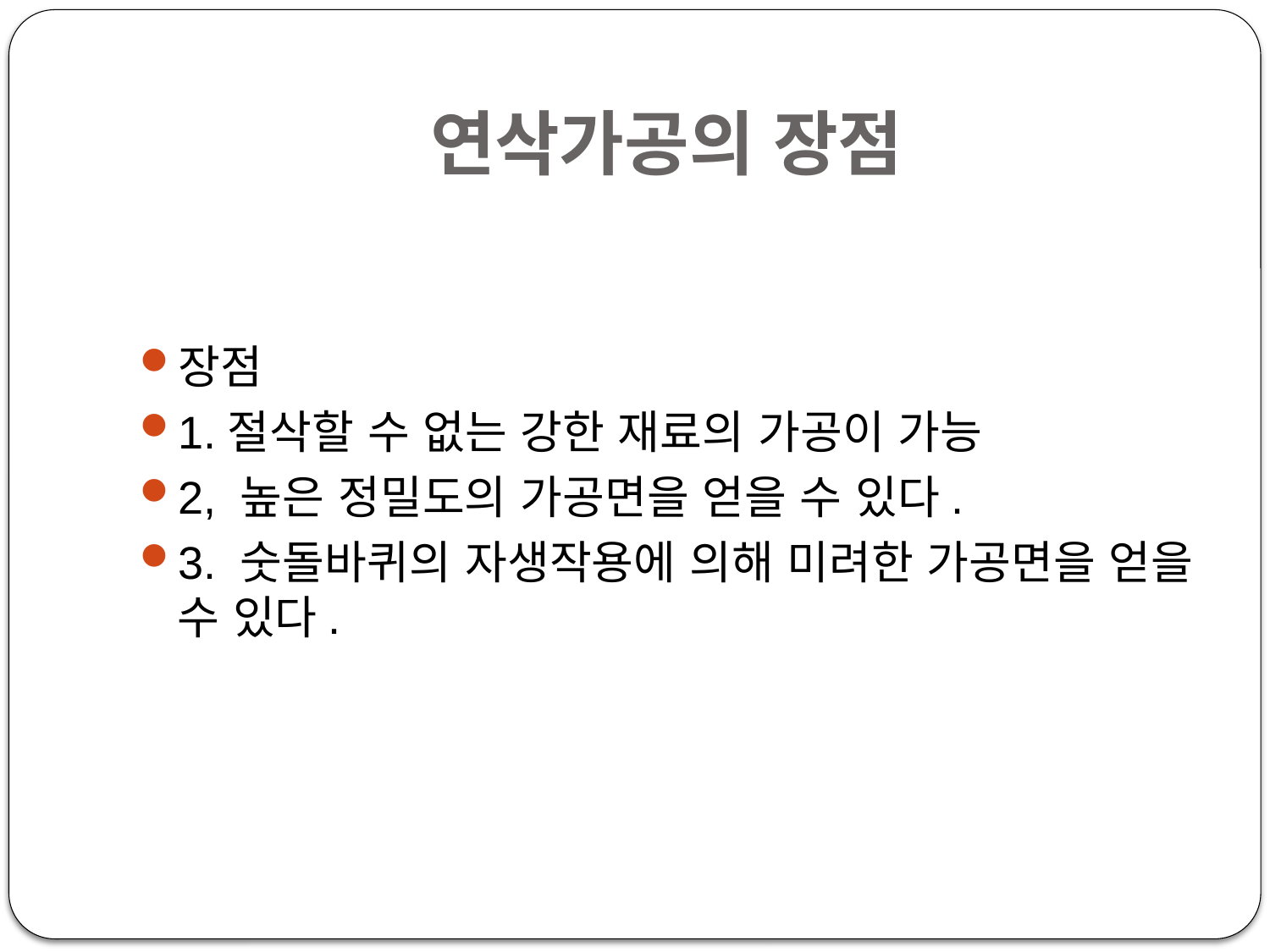

# 연삭가공의 장점

장점
1.절삭할 수 없는 강한 재료의 가공이 가능
2, 높은 정밀도의 가공면을 얻을 수 있다.
3. 숫돌바퀴의 자생작용에 의해 미려한 가공면을 얻을 수 있다.